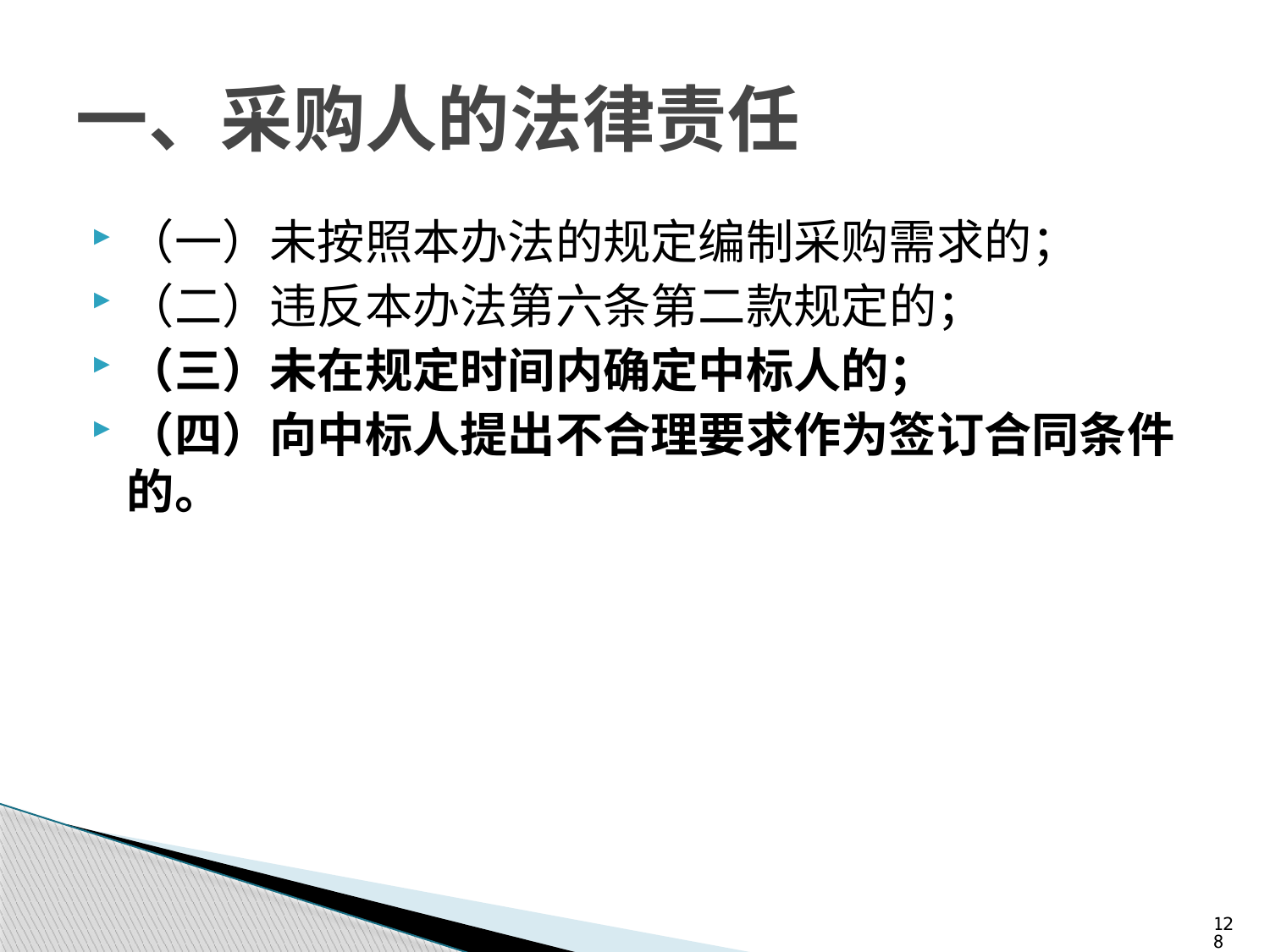

# 一、采购人的法律责任
（一）未按照本办法的规定编制采购需求的；
（二）违反本办法第六条第二款规定的；
（三）未在规定时间内确定中标人的；
（四）向中标人提出不合理要求作为签订合同条件的。

128